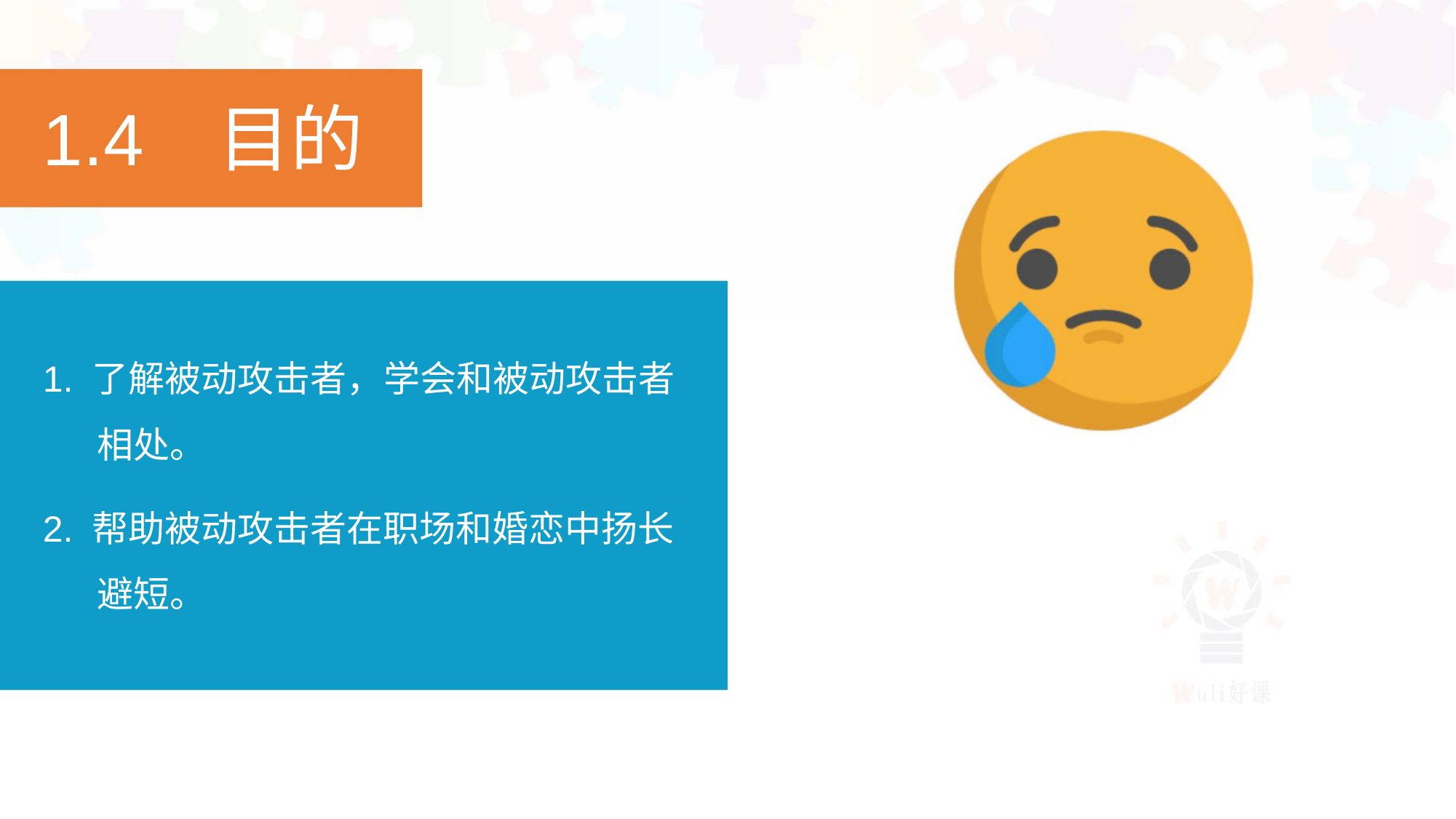

1.4 目的
1. 了解被动攻击者，学会和被动攻击者
相处。
2. 帮助被动攻击者在职场和婚恋中扬长
避短。